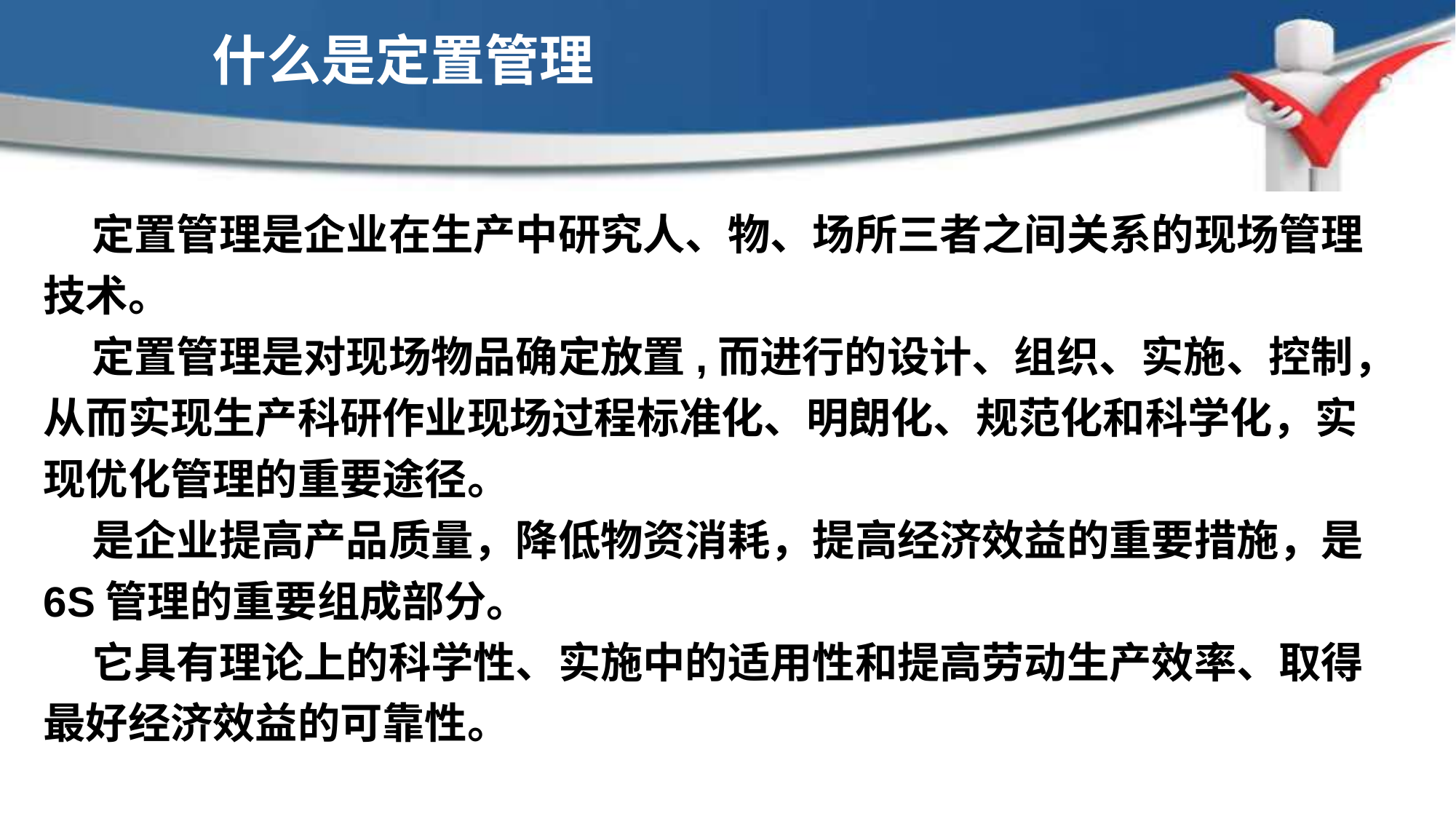

什么是定置管理
    定置管理是企业在生产中研究人、物、场所三者之间关系的现场管理技术。
    定置管理是对现场物品确定放置,而进行的设计、组织、实施、控制，从而实现生产科研作业现场过程标准化、明朗化、规范化和科学化，实现优化管理的重要途径。
    是企业提高产品质量，降低物资消耗，提高经济效益的重要措施，是6S管理的重要组成部分。
    它具有理论上的科学性、实施中的适用性和提高劳动生产效率、取得最好经济效益的可靠性。
现场6S定置管理